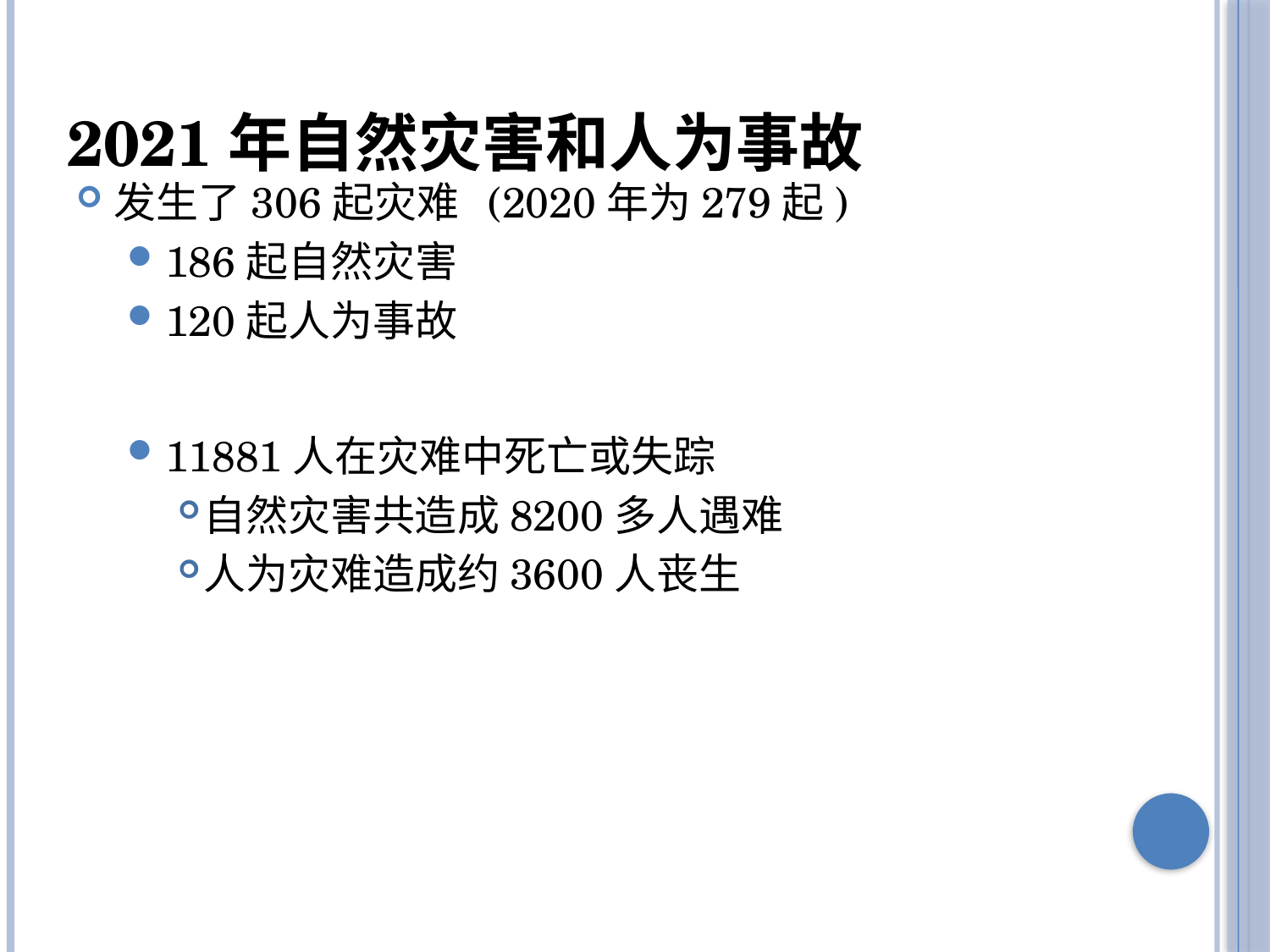

# 2021年自然灾害和人为事故
发生了306起灾难  (2020年为279起)
186起自然灾害
120起人为事故

11881人在灾难中死亡或失踪
自然灾害共造成8200多人遇难
人为灾难造成约3600人丧生